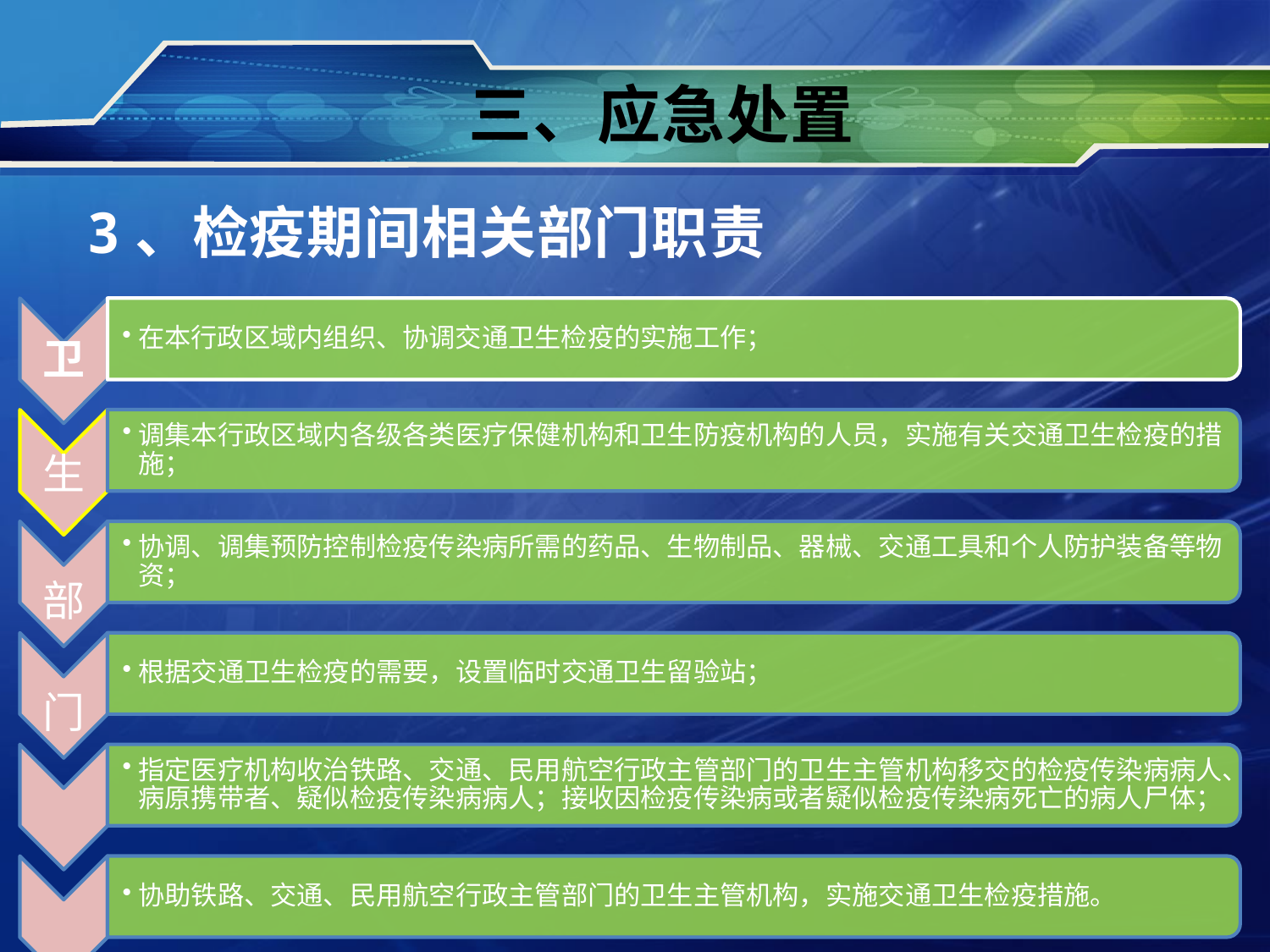

# 三、应急处置
3、检疫期间相关部门职责

卫
在本行政区域内组织、协调交通卫生检疫的实施工作；
生
调集本行政区域内各级各类医疗保健机构和卫生防疫机构的人员，实施有关交通卫生检疫的措施；

部
协调、调集预防控制检疫传染病所需的药品、生物制品、器械、交通工具和个人防护装备等物资；

门
根据交通卫生检疫的需要，设置临时交通卫生留验站；

指定医疗机构收治铁路、交通、民用航空行政主管部门的卫生主管机构移交的检疫传染病病人、病原携带者、疑似检疫传染病病人；接收因检疫传染病或者疑似检疫传染病死亡的病人尸体；

协助铁路、交通、民用航空行政主管部门的卫生主管机构，实施交通卫生检疫措施。